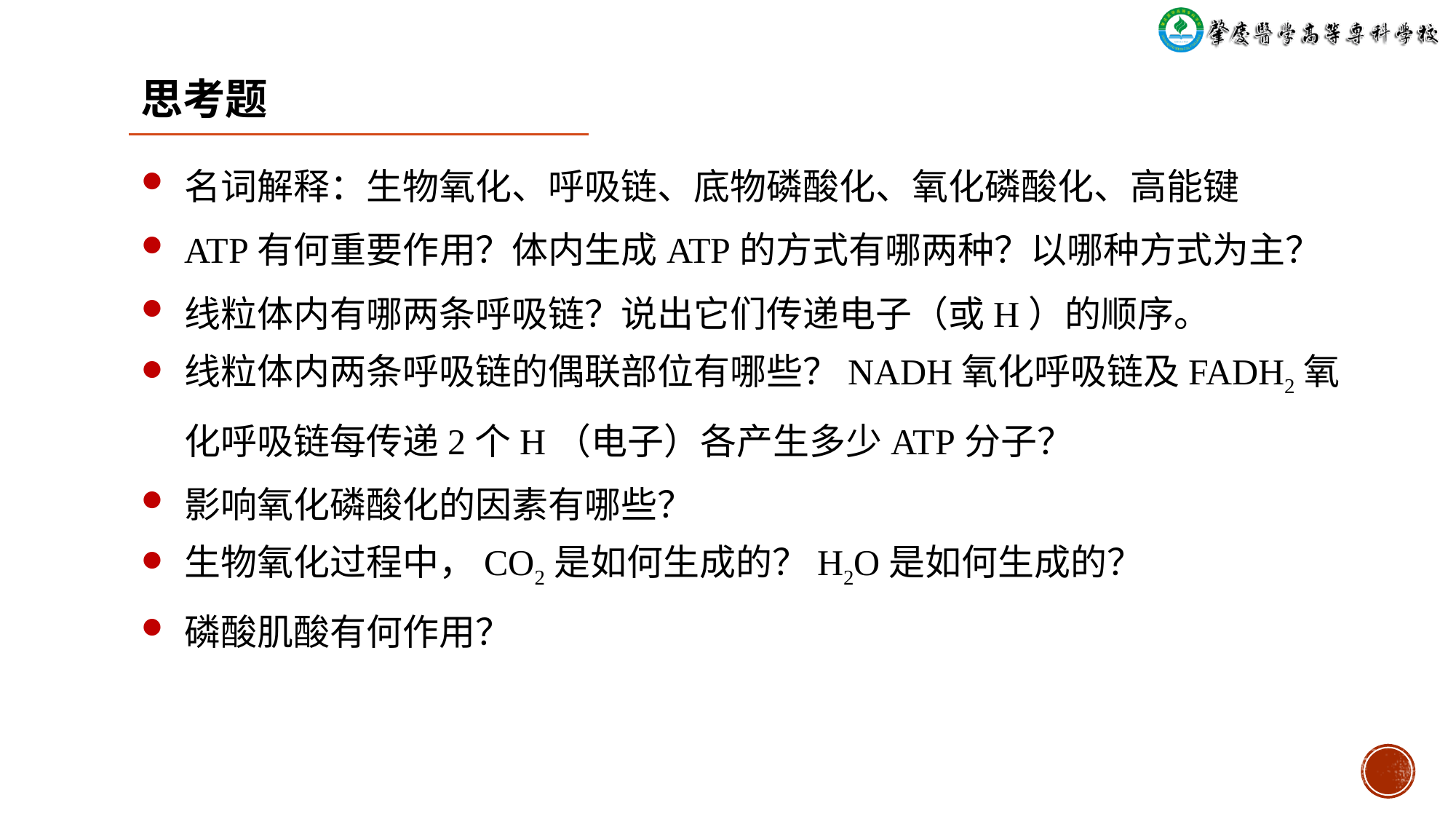

# 思考题
名词解释：生物氧化、呼吸链、底物磷酸化、氧化磷酸化、高能键
ATP有何重要作用？体内生成ATP的方式有哪两种？以哪种方式为主？
线粒体内有哪两条呼吸链？说出它们传递电子（或H）的顺序。
线粒体内两条呼吸链的偶联部位有哪些？NADH氧化呼吸链及FADH2氧化呼吸链每传递2个H（电子）各产生多少ATP分子？
影响氧化磷酸化的因素有哪些？
生物氧化过程中，CO2是如何生成的？H2O是如何生成的？
磷酸肌酸有何作用？